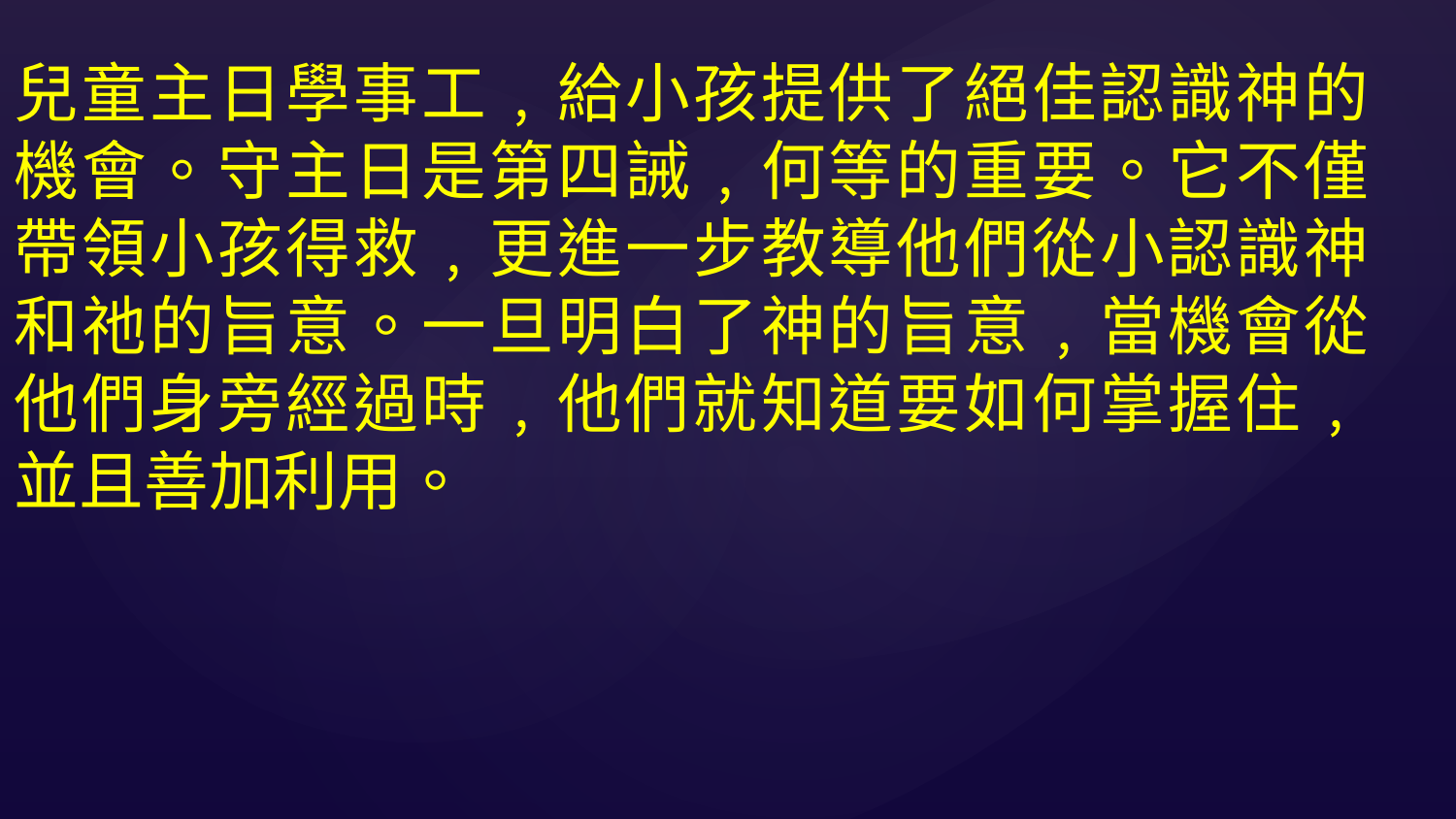

兒童主日學事工﹐給小孩提供了絕佳認識神的機會。守主日是第四誡﹐何等的重要。它不僅帶領小孩得救﹐更進一步教導他們從小認識神和祂的旨意。一旦明白了神的旨意﹐當機會從他們身旁經過時﹐他們就知道要如何掌握住﹐並且善加利用。